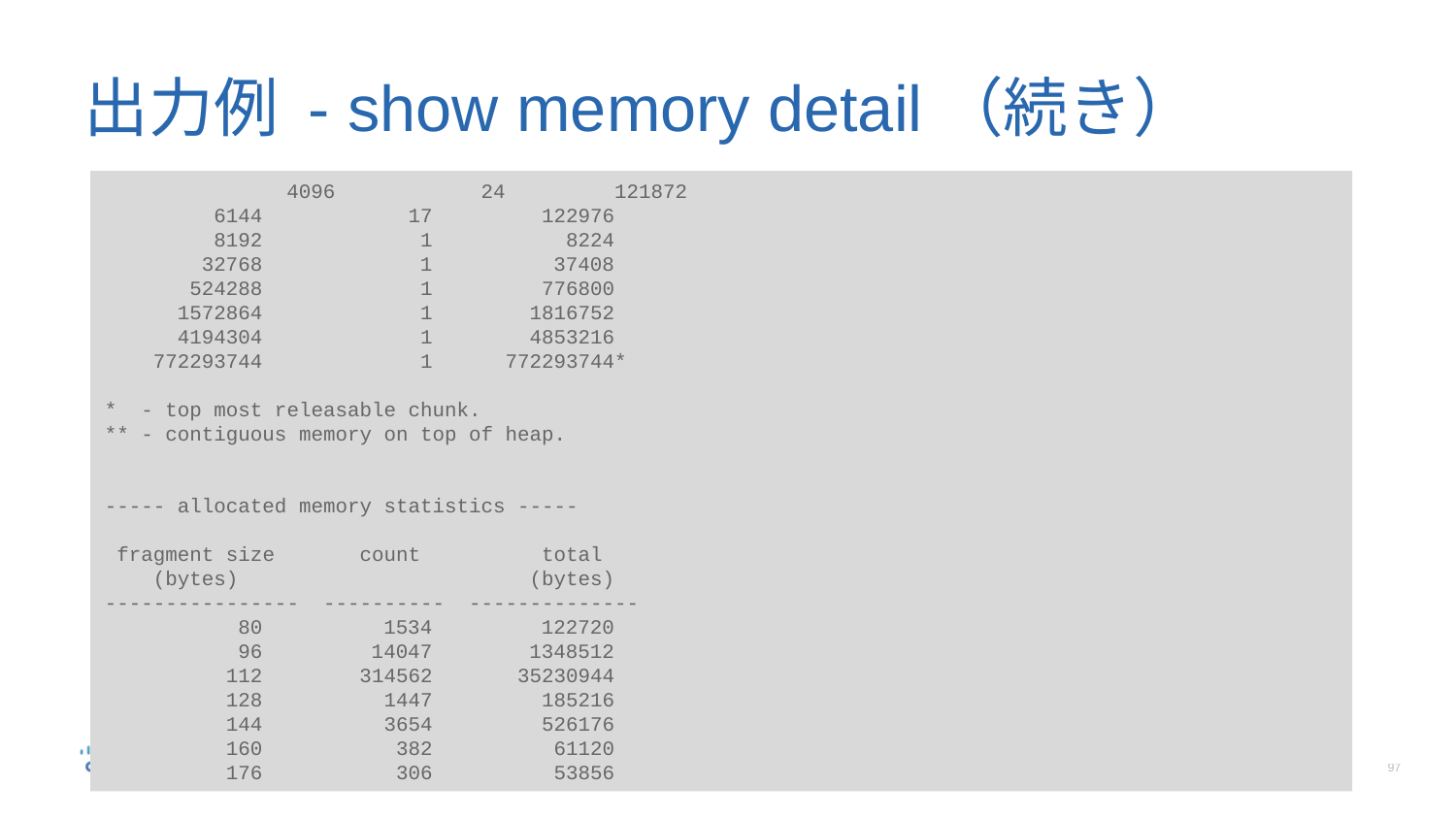

# 出力例 - show memory detail（続き）
 	   4096            24         121872
         6144            17         122976
         8192             1           8224
        32768             1          37408
       524288             1         776800
      1572864             1        1816752
      4194304             1        4853216
    772293744             1      772293744*

*  - top most releasable chunk.
** - contiguous memory on top of heap.

----- allocated memory statistics -----

 fragment size       count          total
    (bytes)                        (bytes)
----------------  ----------  --------------
           80          1534         122720
           96         14047        1348512
          112        314562       35230944
          128          1447         185216
          144          3654         526176
          160           382          61120
          176           306          53856